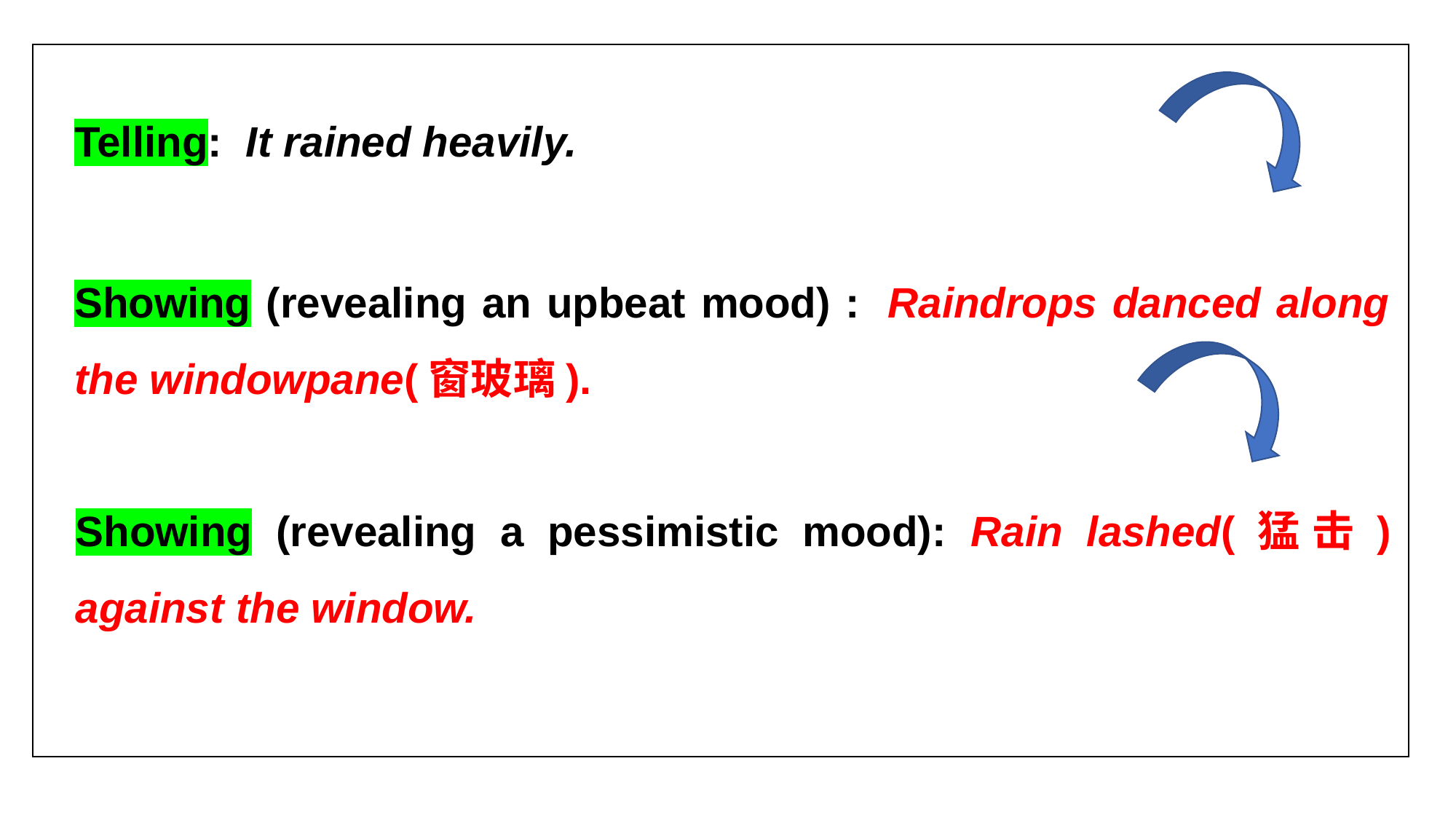

|  |
| --- |

Telling:  It rained heavily.
Showing (revealing an upbeat mood) :  Raindrops danced along the windowpane(窗玻璃).

Showing (revealing a pessimistic mood): Rain lashed(猛击) against the window.